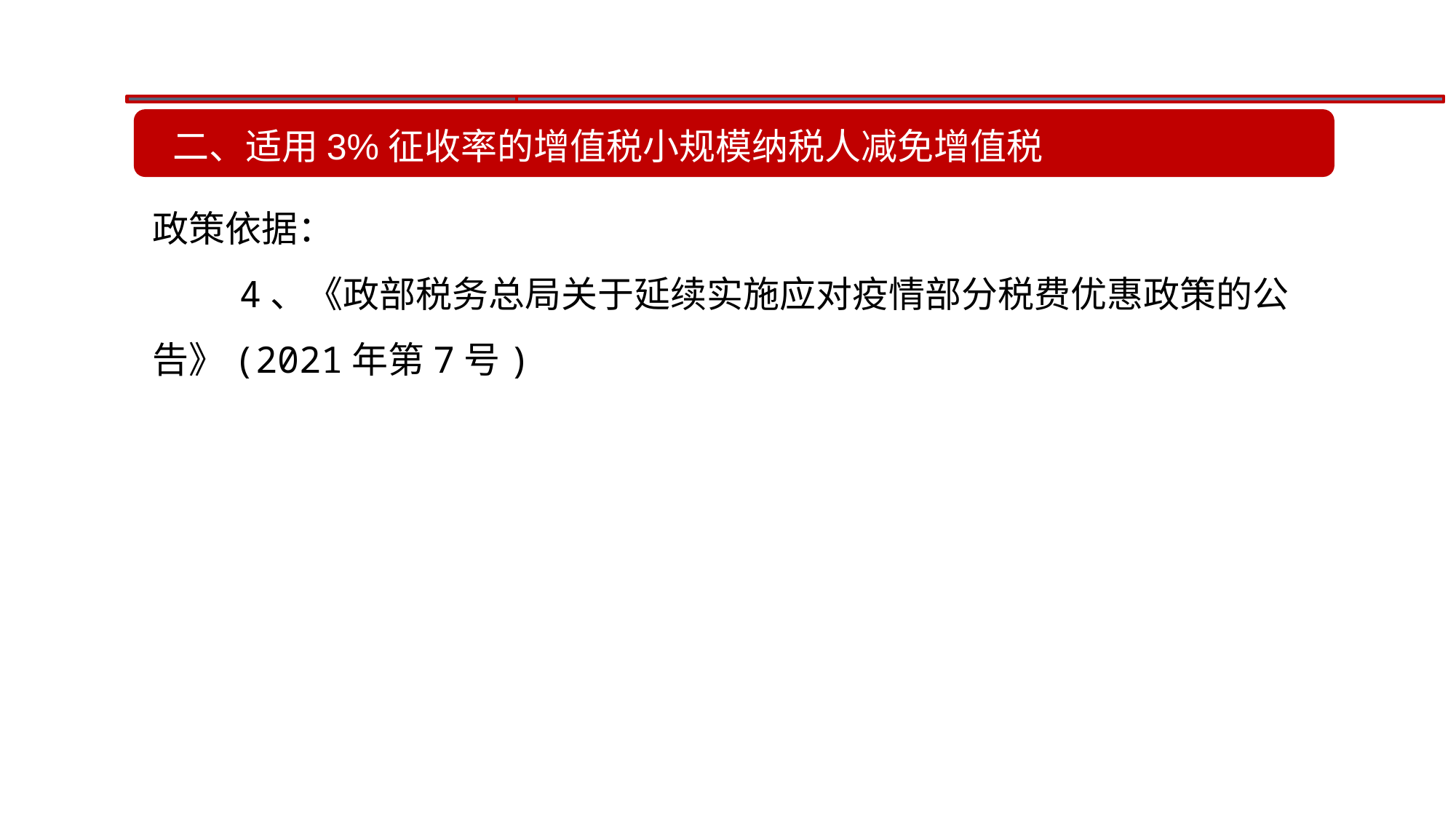

二、适用3%征收率的增值税小规模纳税人减免增值税
政策依据：
    4、《政部税务总局关于延续实施应对疫情部分税费优惠政策的公告》(2021年第7号)